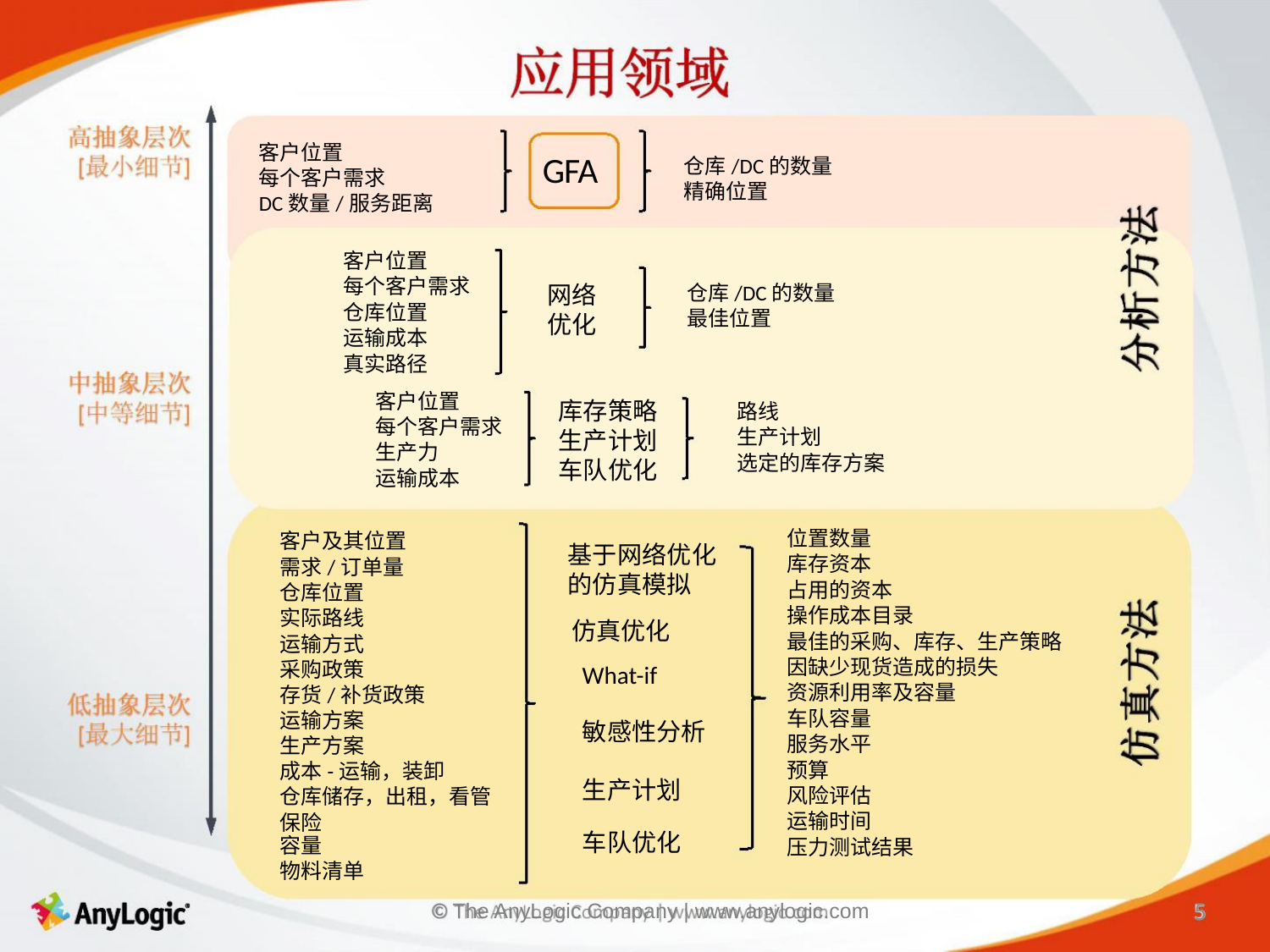

客户位置
每个客户需求
DC数量/服务距离
GFA
仓库/DC的数量
精确位置
客户位置
每个客户需求
仓库位置
运输成本
真实路径
仓库/DC的数量
最佳位置
网络
优化
客户位置
库存策略
生产计划
车队优化
路线
生产计划
选定的库存方案
每个客户需求
生产力
运输成本
位置数量
库存资本
占用的资本
操作成本目录
最佳的采购、库存、生产策略
因缺少现货造成的损失
资源利用率及容量
车队容量
服务水平
预算
风险评估
运输时间
压力测试结果
客户及其位置
基于网络优化
的仿真模拟
需求/订单量
仓库位置
实际路线
运输方式
采购政策
存货/补货政策
运输方案
生产方案
成本-运输，装卸
仓库储存，出租，看管
保险
仿真优化
What-if
敏感性分析
生产计划
车队优化
容量
物料清单
5
© The AnyLogic Company | www.anylogic.com